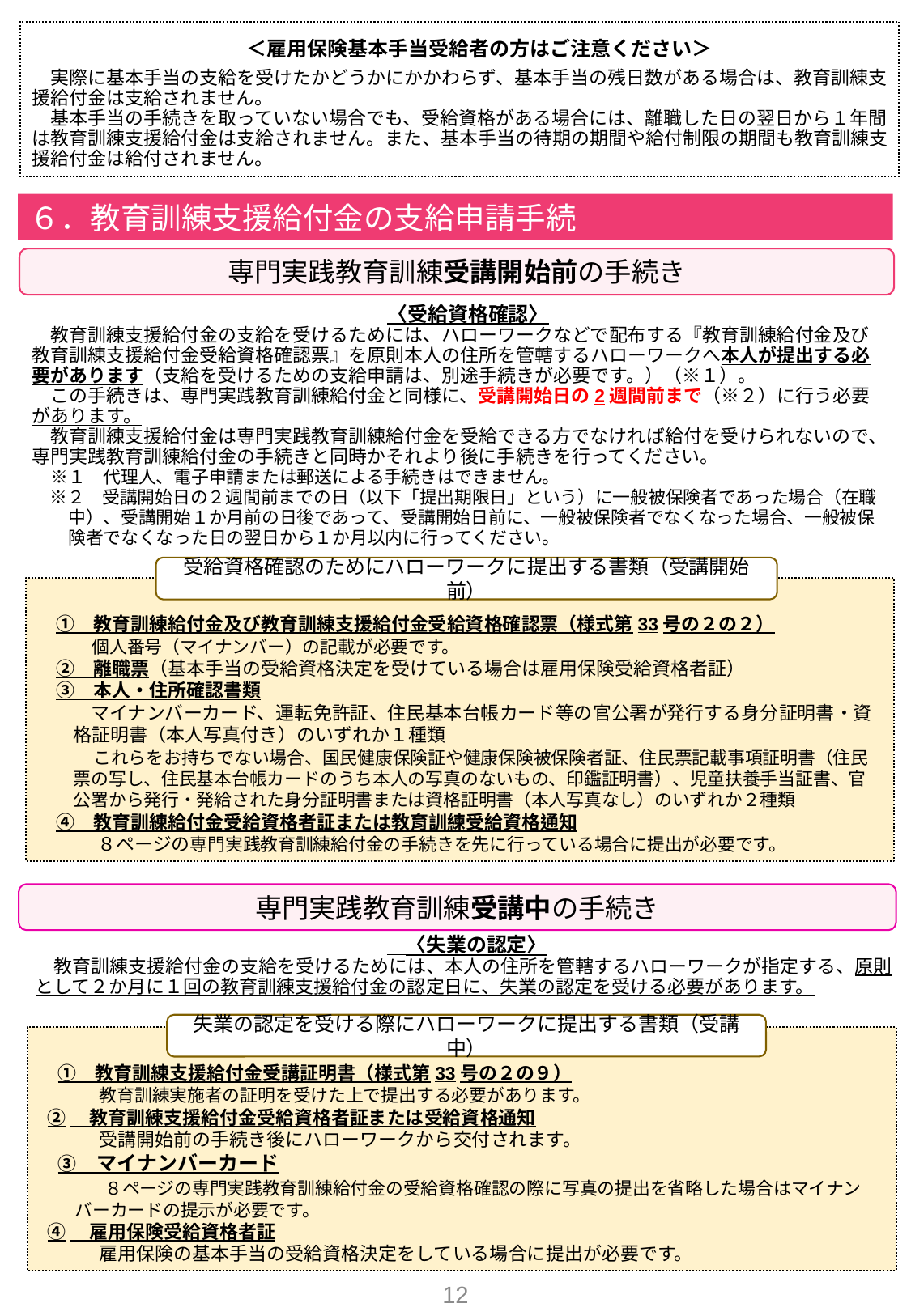

＜雇用保険基本手当受給者の方はご注意ください＞
　実際に基本手当の支給を受けたかどうかにかかわらず、基本手当の残日数がある場合は、教育訓練支援給付金は支給されません。
　基本手当の手続きを取っていない場合でも、受給資格がある場合には、離職した日の翌日から１年間は教育訓練支援給付金は支給されません。また、基本手当の待期の期間や給付制限の期間も教育訓練支援給付金は給付されません。
６．教育訓練支援給付金の支給申請手続
専門実践教育訓練受講開始前の手続き
　〈受給資格確認〉
　教育訓練支援給付金の支給を受けるためには、ハローワークなどで配布する『教育訓練給付金及び教育訓練支援給付金受給資格確認票』を原則本人の住所を管轄するハローワークへ本人が提出する必要があります（支給を受けるための支給申請は、別途手続きが必要です。）（※１）。
　この手続きは、専門実践教育訓練給付金と同様に、受講開始日の2週間前まで（※２）に行う必要があります。
　教育訓練支援給付金は専門実践教育訓練給付金を受給できる方でなければ給付を受けられないので、専門実践教育訓練給付金の手続きと同時かそれより後に手続きを行ってください。
　※１　代理人、電子申請または郵送による手続きはできません。
　※２　受講開始日の２週間前までの日（以下「提出期限日」という）に一般被保険者であった場合（在職中）、受講開始１か月前の日後であって、受講開始日前に、一般被保険者でなくなった場合、一般被保険者でなくなった日の翌日から１か月以内に行ってください。
受給資格確認のためにハローワークに提出する書類（受講開始前）

　①　教育訓練給付金及び教育訓練支援給付金受給資格確認票（様式第33号の２の２）
   　　個人番号（マイナンバー）の記載が必要です。
　②　離職票（基本手当の受給資格決定を受けている場合は雇用保険受給資格者証）
　③　本人・住所確認書類
　　 マイナンバーカード、運転免許証、住民基本台帳カード等の官公署が発行する身分証明書・資格証明書（本人写真付き）のいずれか１種類
　　　これらをお持ちでない場合、国民健康保険証や健康保険被保険者証、住民票記載事項証明書（住民票の写し、住民基本台帳カードのうち本人の写真のないもの、印鑑証明書）、児童扶養手当証書、官公署から発行・発給された身分証明書または資格証明書（本人写真なし）のいずれか２種類
　④　教育訓練給付金受給資格者証または教育訓練受給資格通知
　　　 ８ページの専門実践教育訓練給付金の手続きを先に行っている場合に提出が必要です。
専門実践教育訓練受講中の手続き
　〈失業の認定〉
　教育訓練支援給付金の支給を受けるためには、本人の住所を管轄するハローワークが指定する、原則として２か月に１回の教育訓練支援給付金の認定日に、失業の認定を受ける必要があります。
失業の認定を受ける際にハローワークに提出する書類（受講中）

　①　教育訓練支援給付金受講証明書（様式第33号の２の９）
　　　 教育訓練実施者の証明を受けた上で提出する必要があります。
  ②　教育訓練支援給付金受給資格者証または受給資格通知
　　　 受講開始前の手続き後にハローワークから交付されます。
　③　マイナンバーカード
　　　 ８ページの専門実践教育訓練給付金の受給資格確認の際に写真の提出を省略した場合はマイナンバーカードの提示が必要です。
  ④　雇用保険受給資格者証
　　　 雇用保険の基本手当の受給資格決定をしている場合に提出が必要です。
12